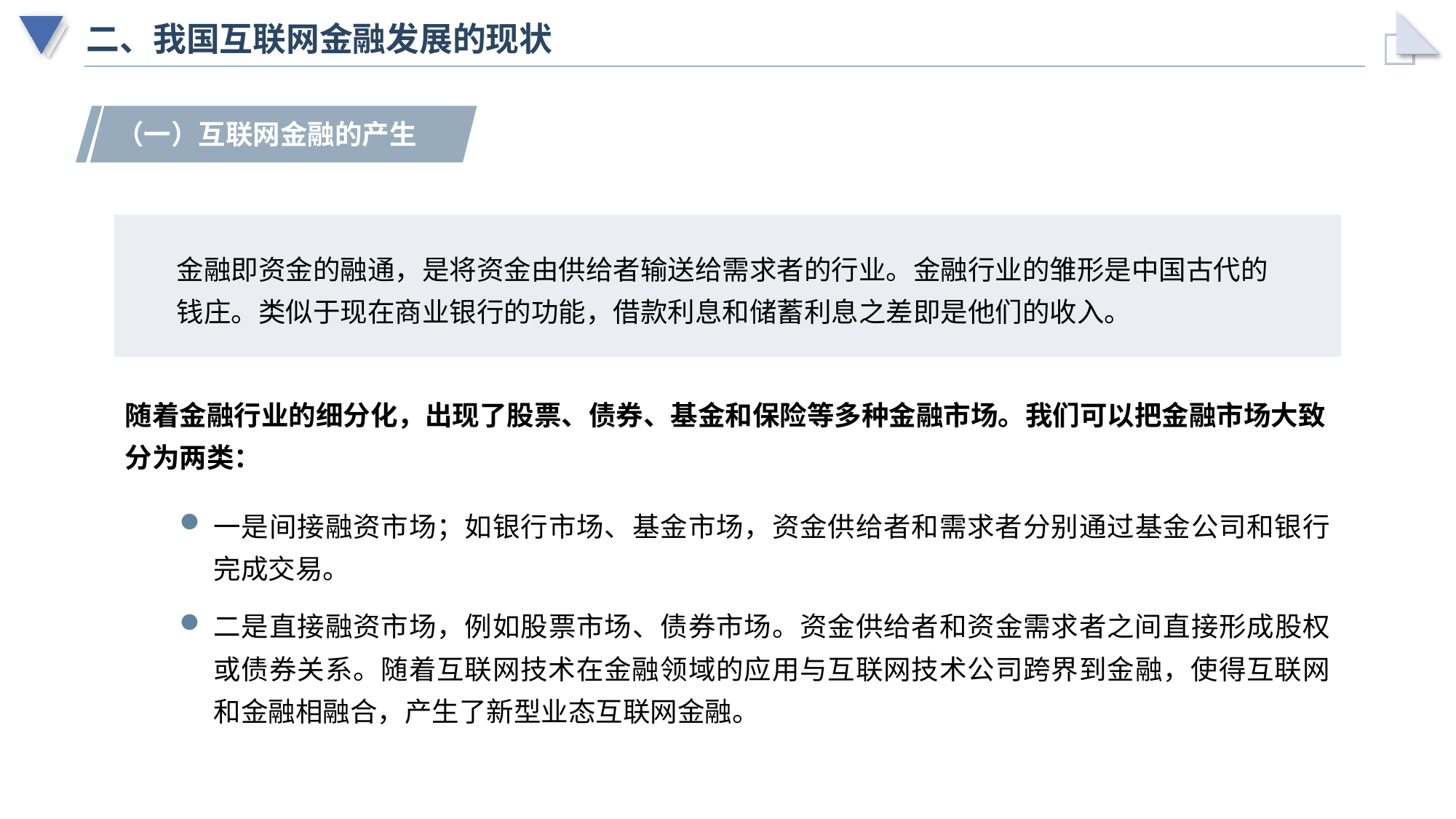

# 二、我国互联网金融发展的现状

（一）互联网金融的产生

金融即资金的融通，是将资金由供给者输送给需求者的行业。金融行业的雏形是中国古代的钱庄。类似于现在商业银行的功能，借款利息和储蓄利息之差即是他们的收入。
随着金融行业的细分化，出现了股票、债券、基金和保险等多种金融市场。我们可以把金融市场大致分为两类：
一是间接融资市场；如银行市场、基金市场，资金供给者和需求者分别通过基金公司和银行完成交易。
二是直接融资市场，例如股票市场、债券市场。资金供给者和资金需求者之间直接形成股权或债券关系。随着互联网技术在金融领域的应用与互联网技术公司跨界到金融，使得互联网和金融相融合，产生了新型业态互联网金融。